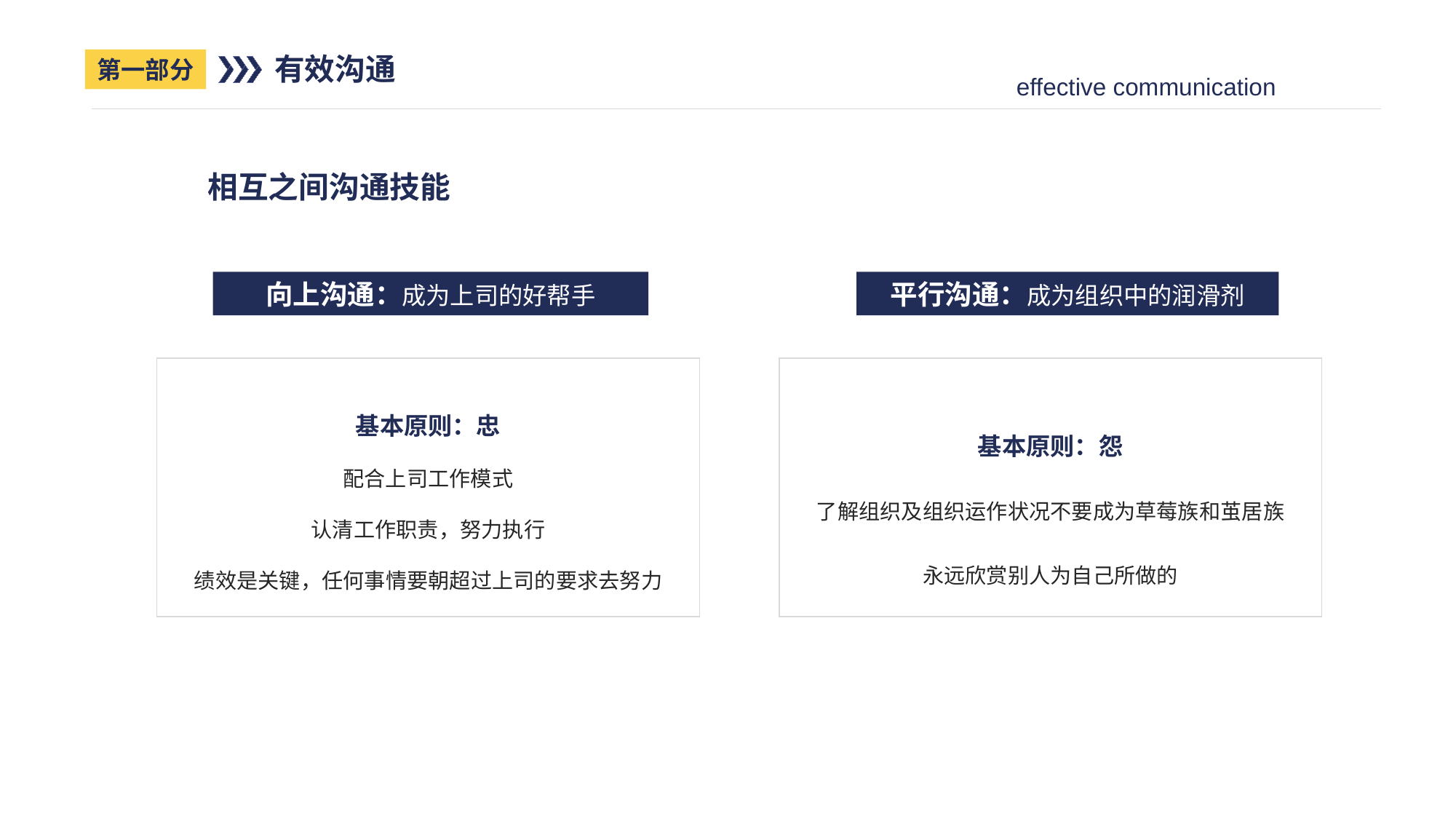

有效沟通
第一部分

effective communication
相互之间沟通技能
向上沟通：成为上司的好帮手
平行沟通：成为组织中的润滑剂
基本原则：忠
配合上司工作模式
认清工作职责，努力执行
绩效是关键，任何事情要朝超过上司的要求去努力
基本原则：怨
了解组织及组织运作状况不要成为草莓族和茧居族
永远欣赏别人为自己所做的
PPT下载 http://www.1ppt.com/xiazai/